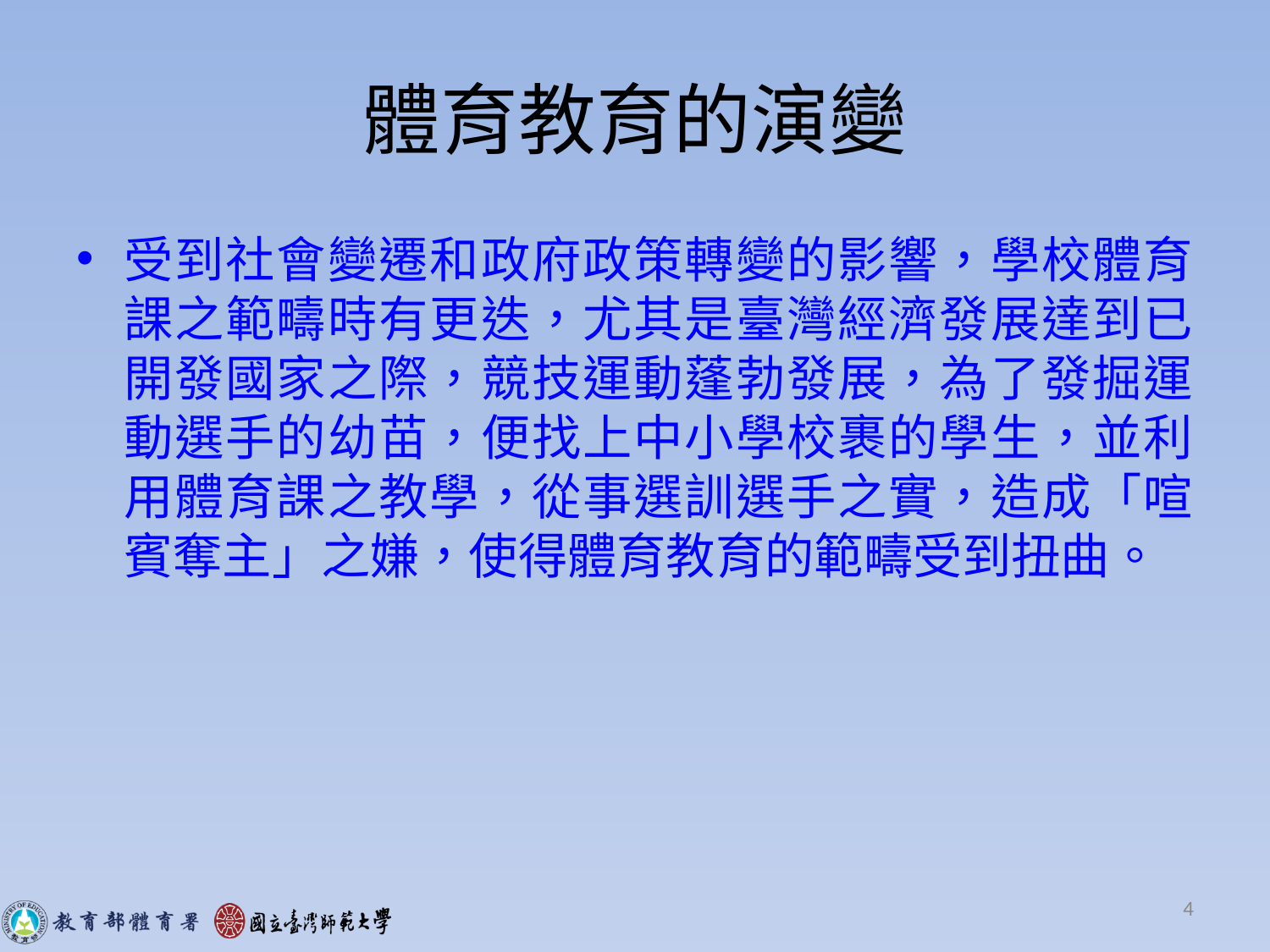

# 體育教育的演變
受到社會變遷和政府政策轉變的影響，學校體育課之範疇時有更迭，尤其是臺灣經濟發展達到已開發國家之際，競技運動蓬勃發展，為了發掘運動選手的幼苗，便找上中小學校裹的學生，並利用體育課之教學，從事選訓選手之實，造成「喧賓奪主」之嫌，使得體育教育的範疇受到扭曲。

4